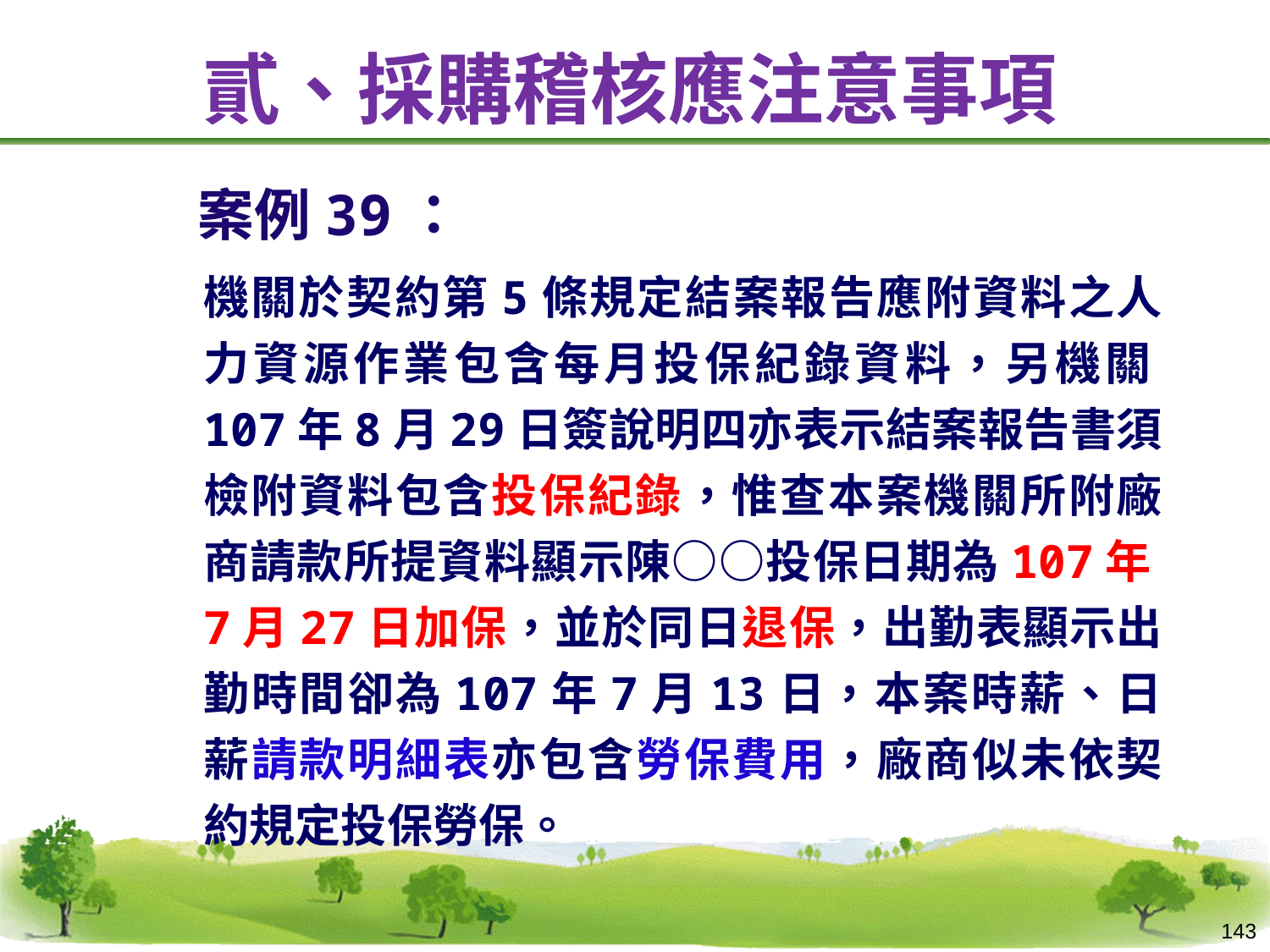

# 貳、採購稽核應注意事項
　案例39：
機關於契約第5條規定結案報告應附資料之人力資源作業包含每月投保紀錄資料，另機關107年8月29日簽說明四亦表示結案報告書須檢附資料包含投保紀錄，惟查本案機關所附廠商請款所提資料顯示陳○○投保日期為107年7月27日加保，並於同日退保，出勤表顯示出勤時間卻為107年7月13日，本案時薪、日薪請款明細表亦包含勞保費用，廠商似未依契約規定投保勞保。
143